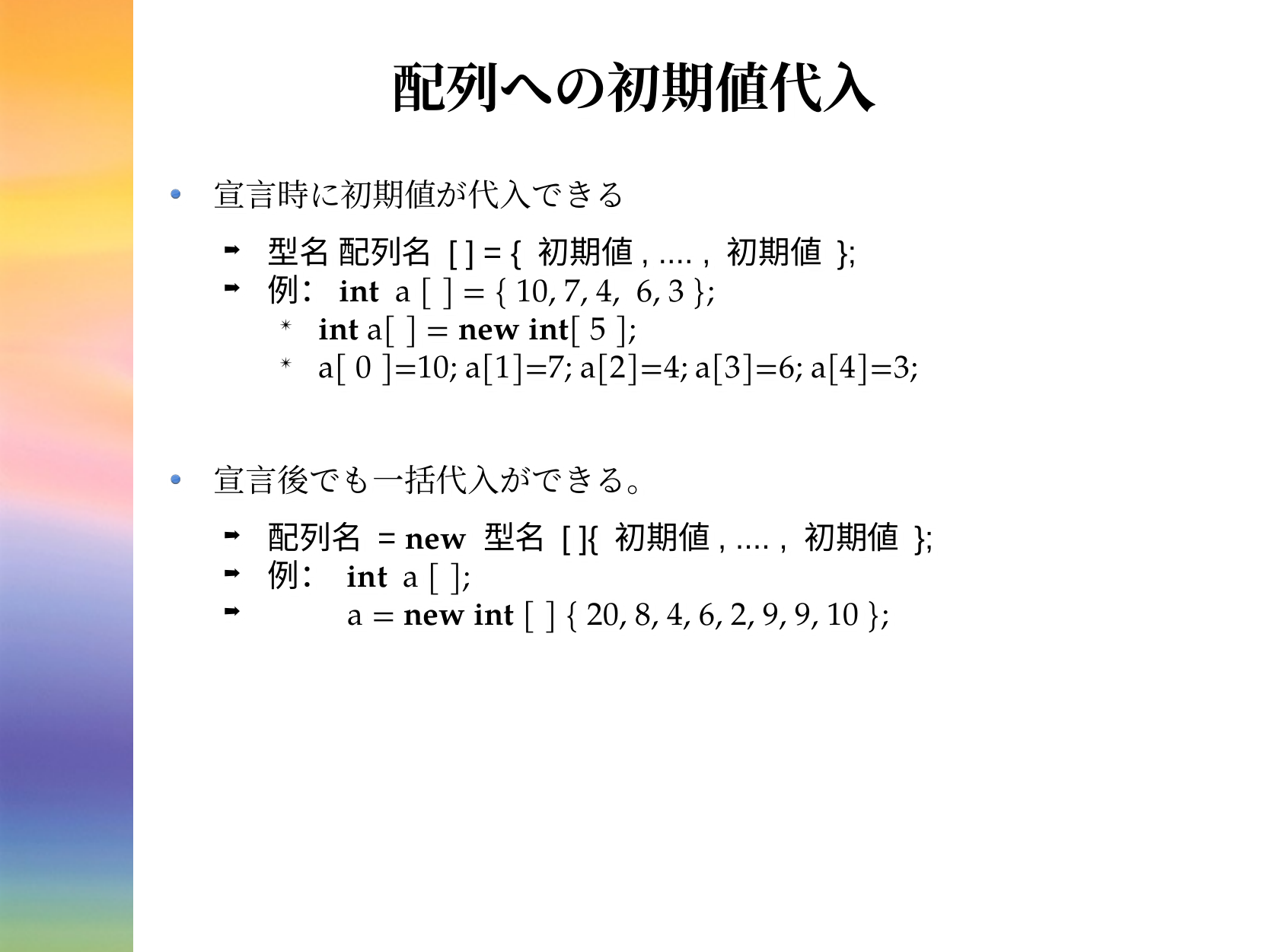

# 配列への初期値代入
宣言時に初期値が代入できる
型名 配列名 [ ] = { 初期値, .... , 初期値 };
例：int  a [ ] = { 10, 7, 4,  6, 3 };
int a[ ] = new int[ 5 ];
a[ 0 ]=10; a[1]=7; a[2]=4; a[3]=6; a[4]=3;

宣言後でも一括代入ができる。
配列名 = new 型名 [ ]{ 初期値, .... , 初期値 };
例： int  a [ ];
          a = new int [ ] { 20, 8, 4, 6, 2, 9, 9, 10 };